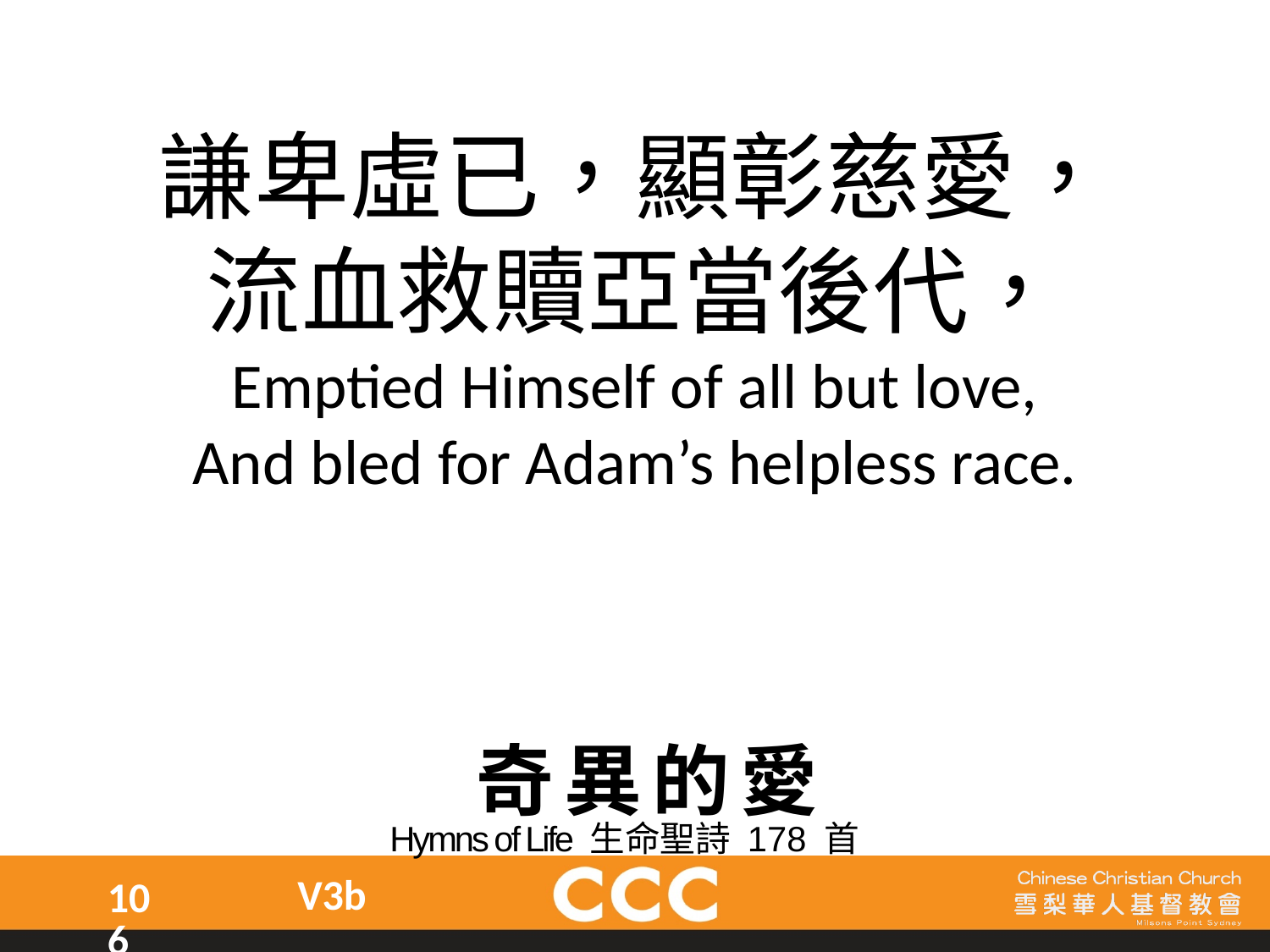

謙卑虛已，顯彰慈愛，
流血救贖亞當後代，
Emptied Himself of all but love,
And bled for Adam’s helpless race.
奇異的愛
Hymns of Life 生命聖詩 178 首
V3b
106